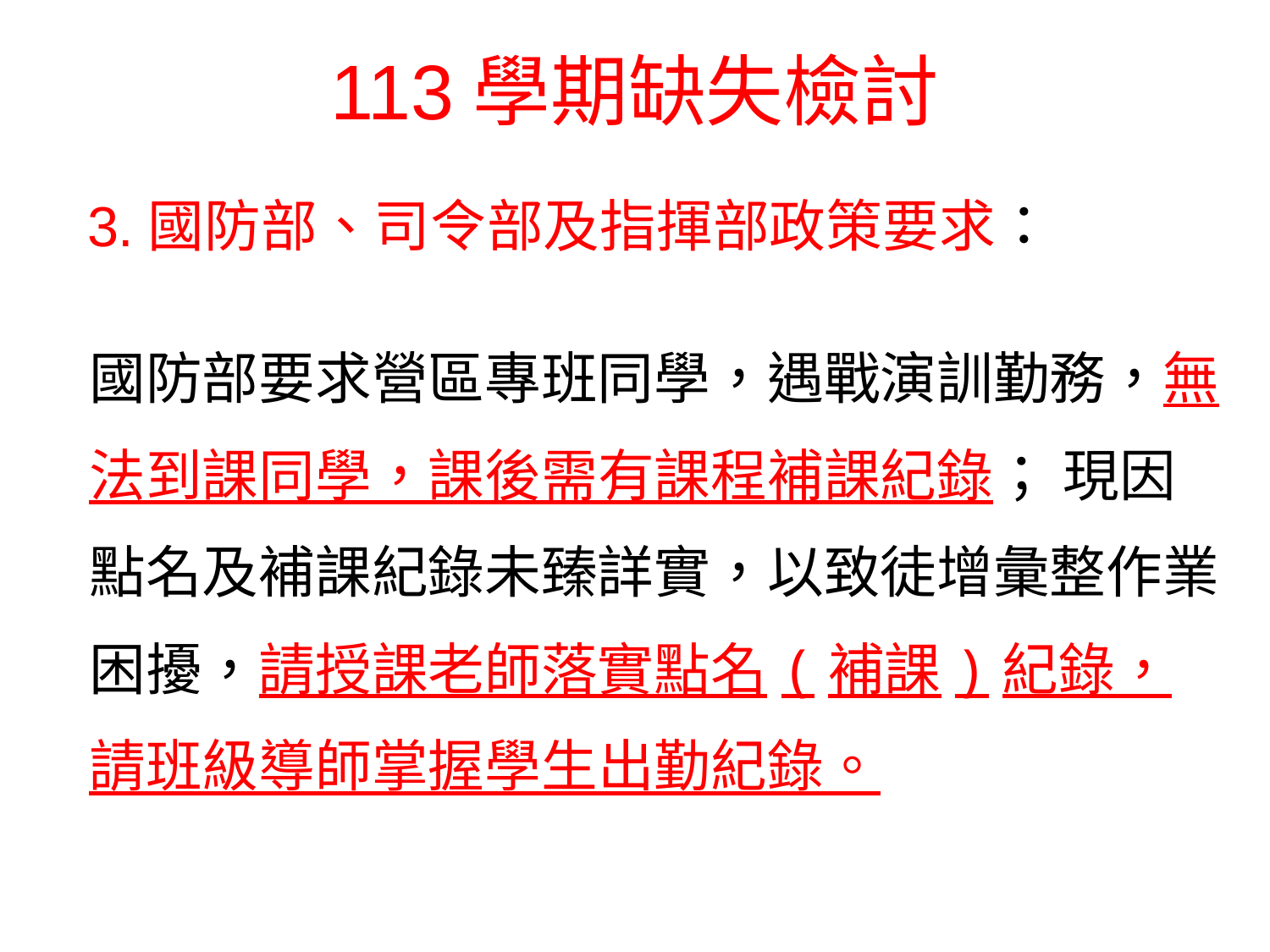

113學期缺失檢討
3.國防部、司令部及指揮部政策要求：
國防部要求營區專班同學，遇戰演訓勤務，無法到課同學，課後需有課程補課紀錄； 現因點名及補課紀錄未臻詳實，以致徒增彙整作業困擾，請授課老師落實點名(補課)紀錄，請班級導師掌握學生出勤紀錄。